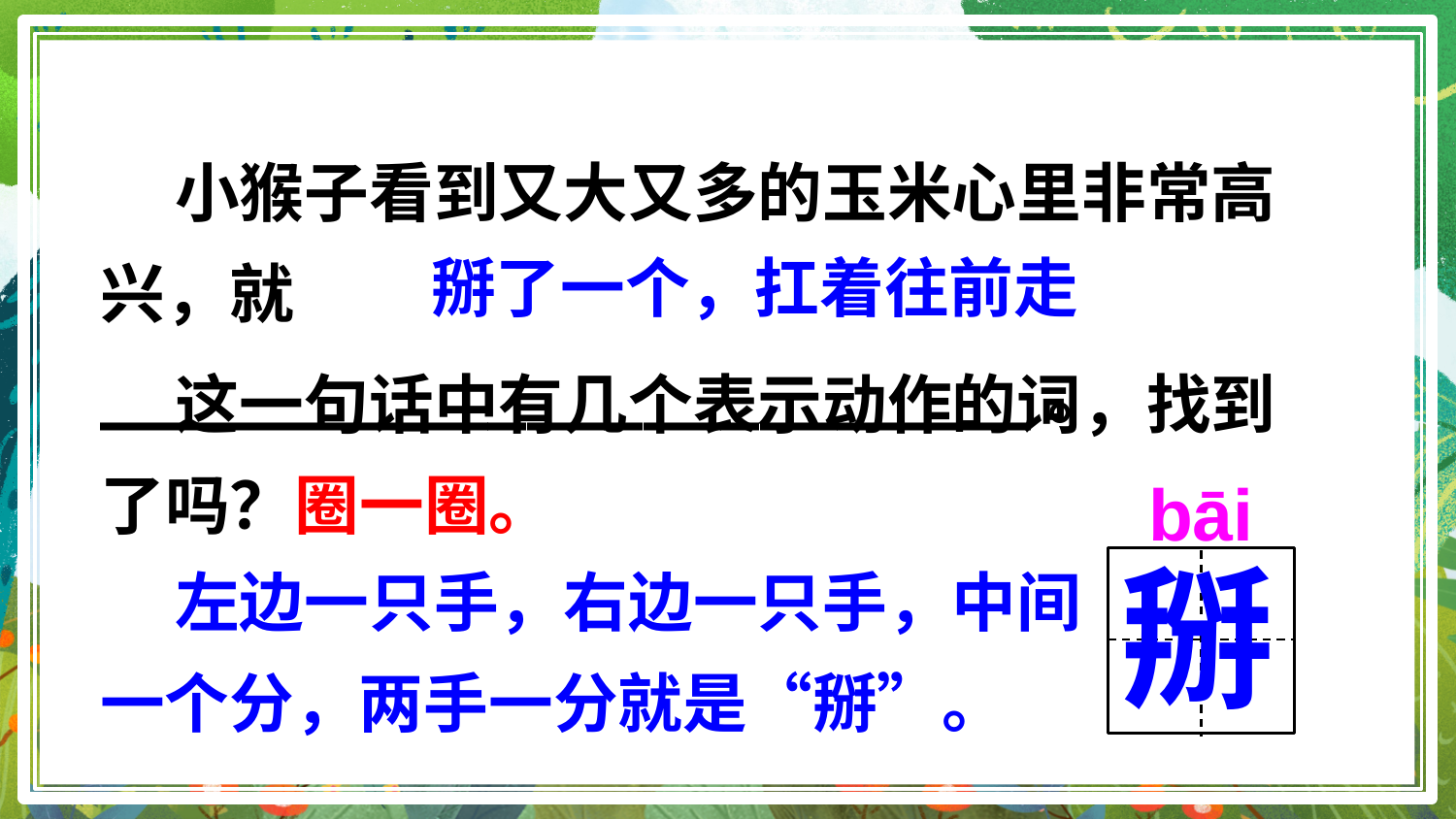

小猴子看到又大又多的玉米心里非常高兴，就________________________。
掰了一个，扛着往前走
    这一句话中有几个表示动作的词，找到了吗？圈一圈。
bāi
    左边一只手，右边一只手，中间一个分，两手一分就是“掰”。
掰